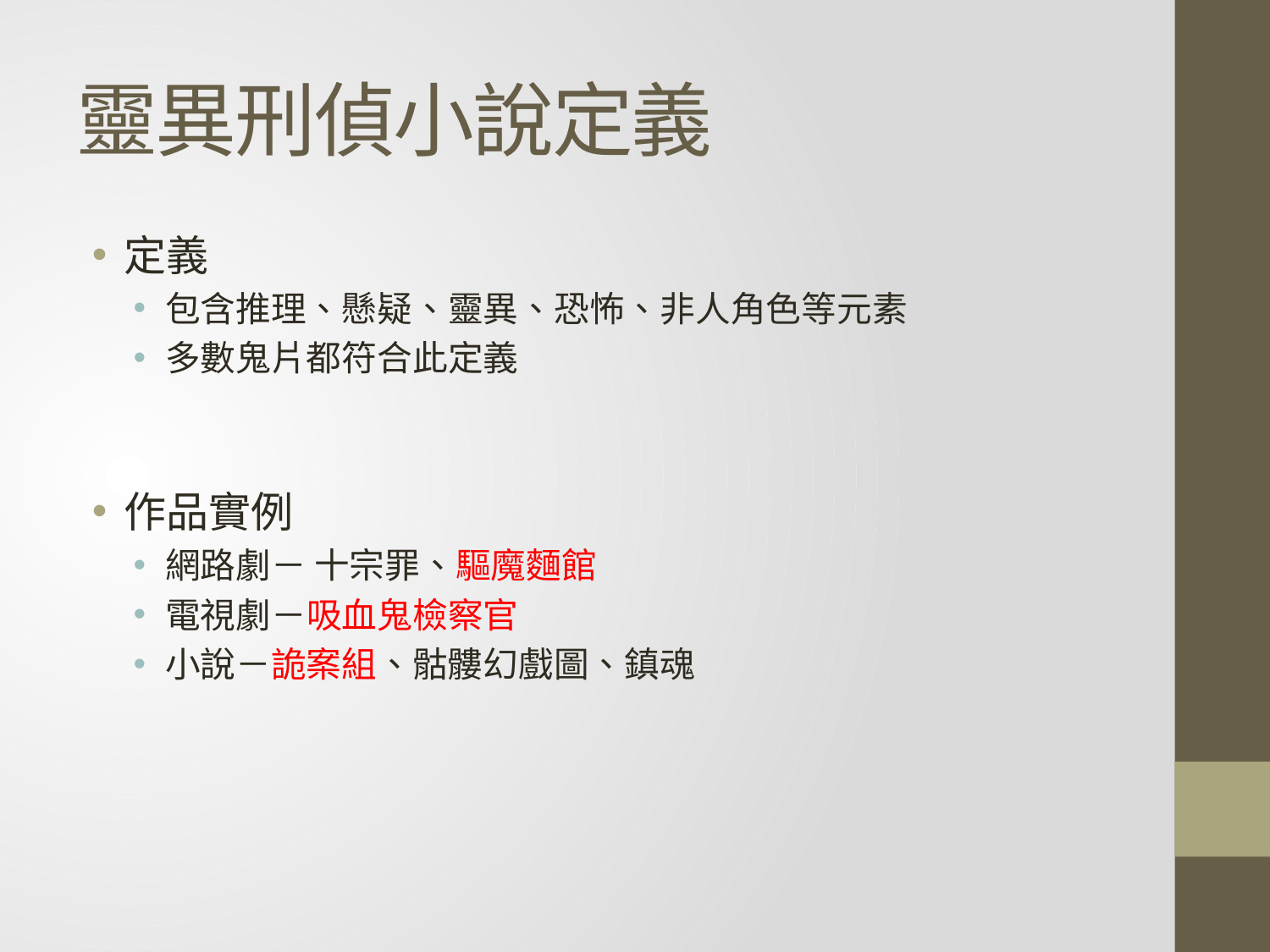

# 靈異刑偵小說定義
定義
包含推理、懸疑、靈異、恐怖、非人角色等元素
多數鬼片都符合此定義

作品實例
網路劇－ 十宗罪、驅魔麵館
電視劇－吸血鬼檢察官
小說－詭案組、骷髏幻戲圖、鎮魂